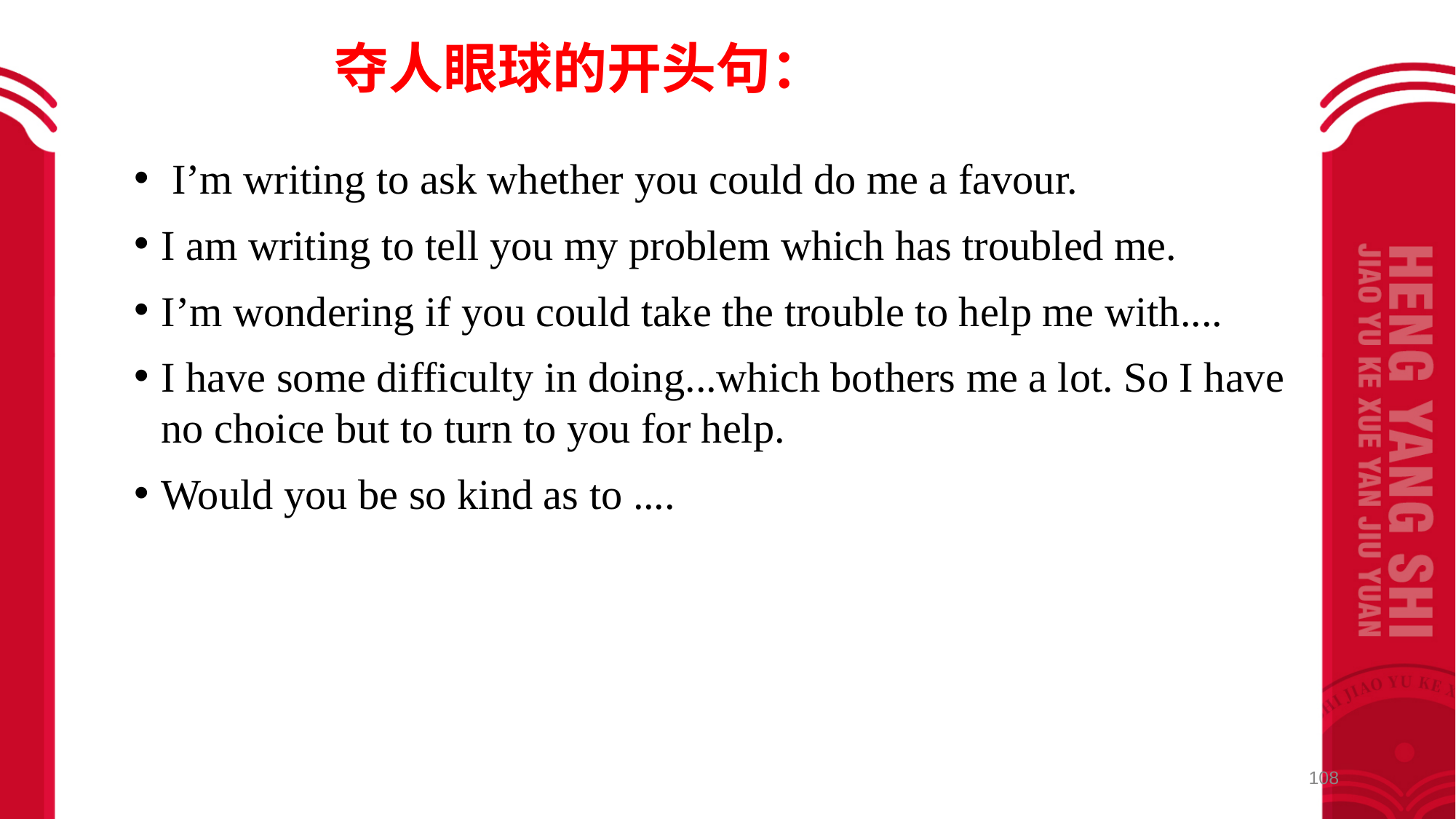

夺人眼球的开头句：
 I’m writing to ask whether you could do me a favour.
I am writing to tell you my problem which has troubled me.
I’m wondering if you could take the trouble to help me with....
I have some difficulty in doing...which bothers me a lot. So I have no choice but to turn to you for help.
Would you be so kind as to ....
108